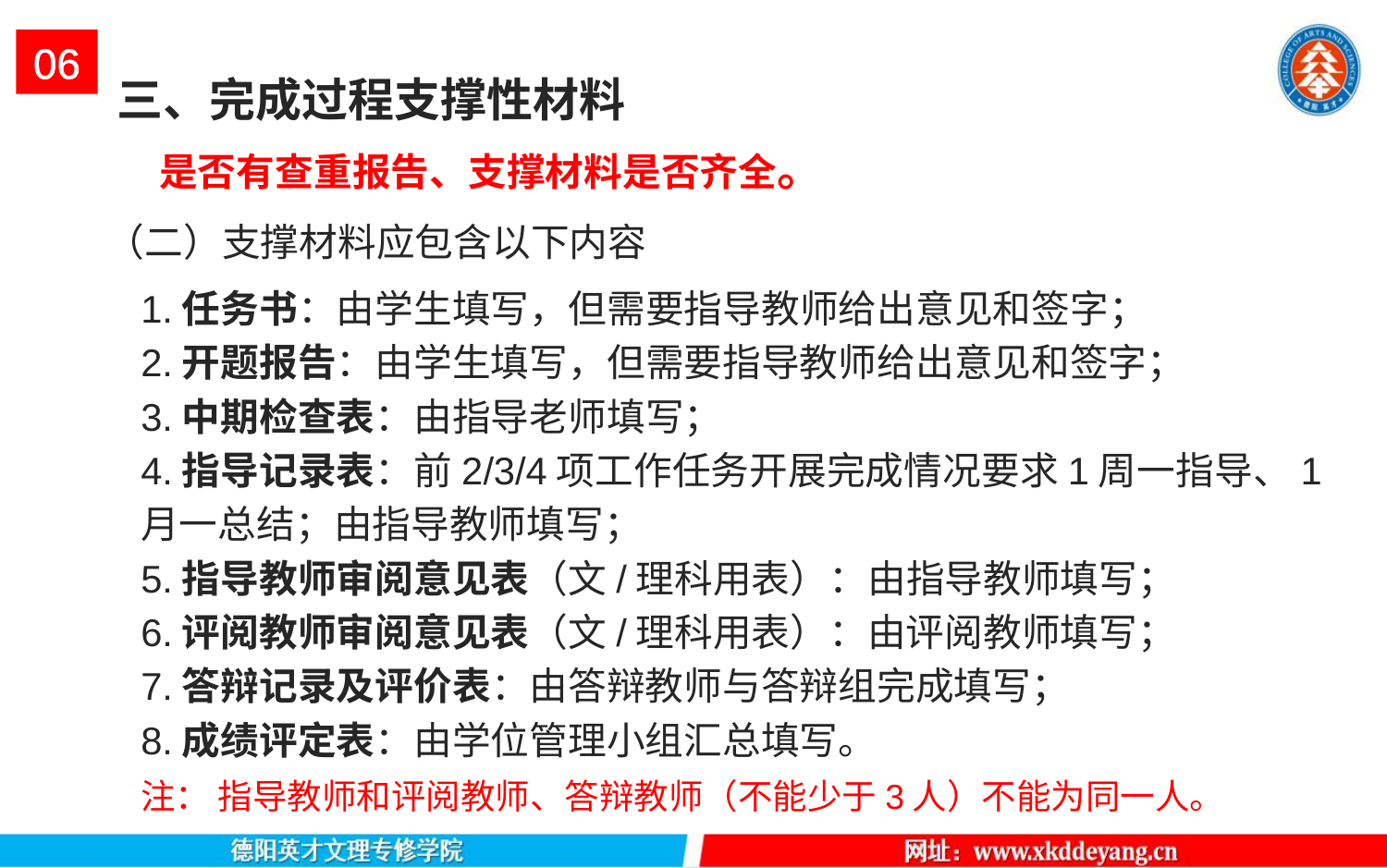

06
三、完成过程支撑性材料
   是否有查重报告、支撑材料是否齐全。
（二）支撑材料应包含以下内容
1.任务书：由学生填写，但需要指导教师给出意见和签字；
2.开题报告：由学生填写，但需要指导教师给出意见和签字；
3.中期检查表：由指导老师填写；
4.指导记录表：前2/3/4项工作任务开展完成情况要求1周一指导、1月一总结；由指导教师填写；
5.指导教师审阅意见表（文/理科用表）：由指导教师填写；
6.评阅教师审阅意见表（文/理科用表）：由评阅教师填写；
7.答辩记录及评价表：由答辩教师与答辩组完成填写；
8.成绩评定表：由学位管理小组汇总填写。
注： 指导教师和评阅教师、答辩教师（不能少于3人）不能为同一人。